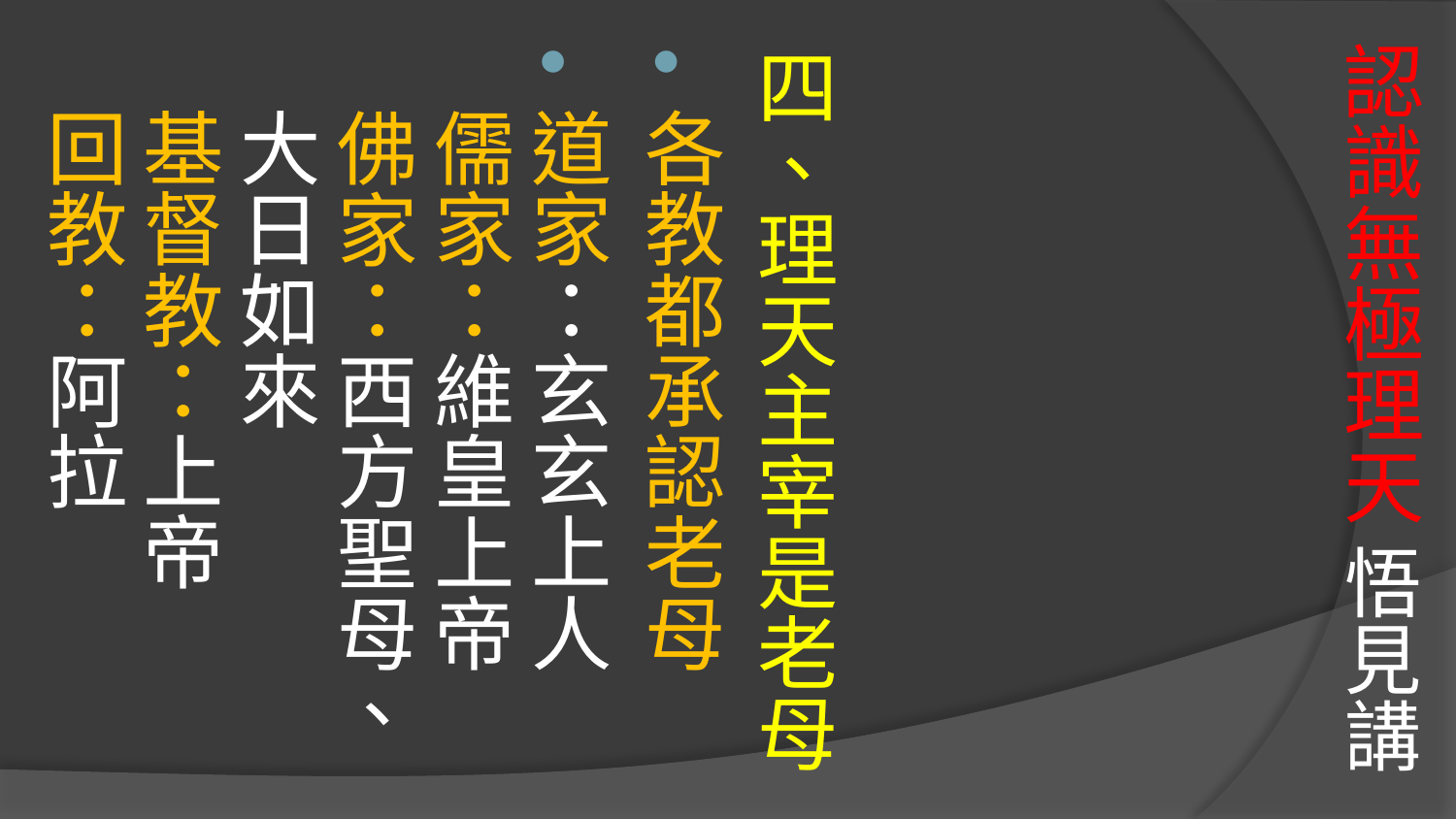

# 認識無極理天 悟見講
四、理天主宰是老母
各教都承認老母
道家：玄玄上人
儒家：維皇上帝
佛家：西方聖母、大日如來
基督教：上帝
回教：阿拉